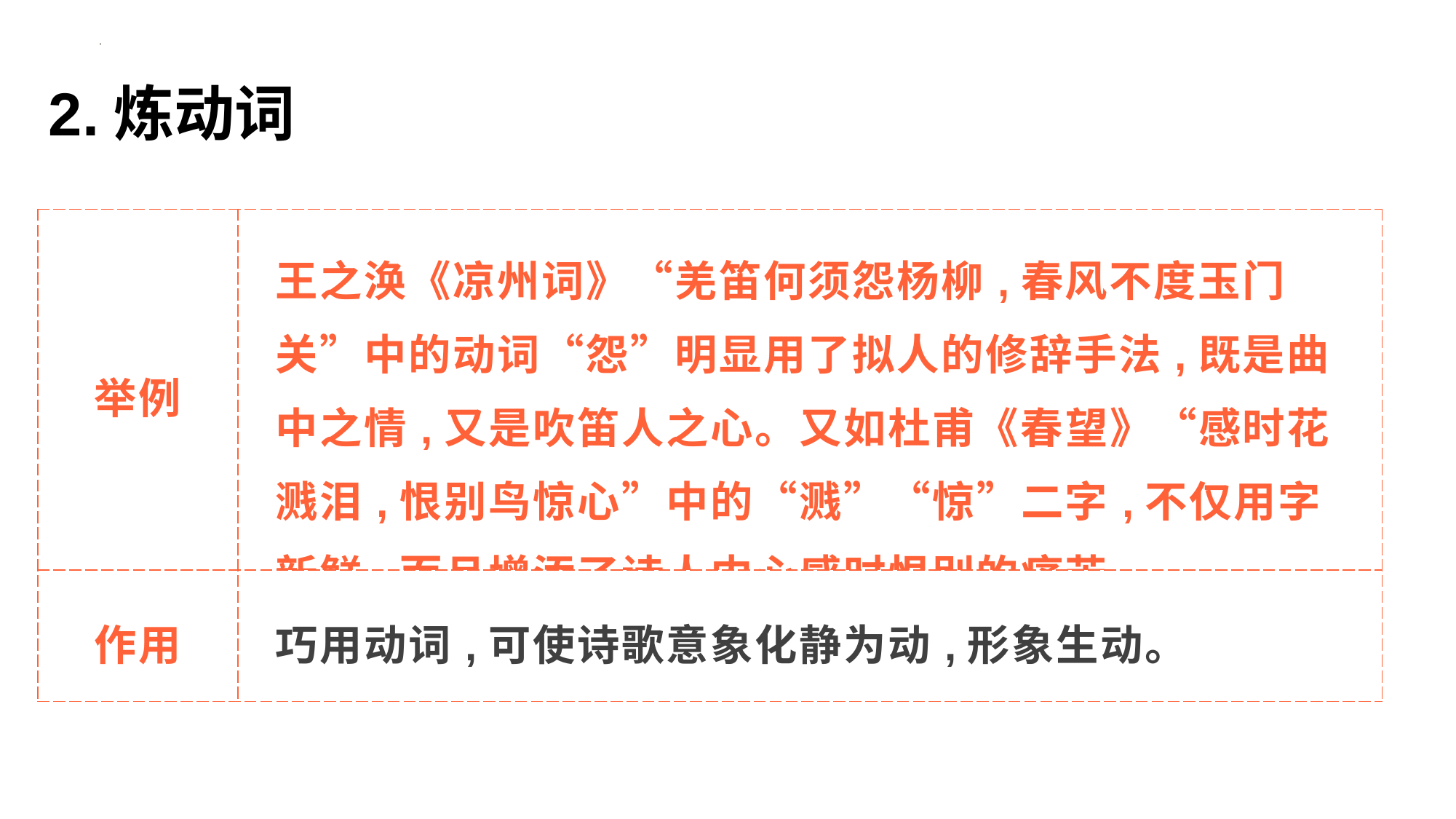

2.炼动词
| 举例 | 王之涣《凉州词》“羌笛何须怨杨柳,春风不度玉门关”中的动词“怨”明显用了拟人的修辞手法,既是曲中之情,又是吹笛人之心。又如杜甫《春望》“感时花溅泪,恨别鸟惊心”中的“溅”“惊”二字,不仅用字新鲜,而且增添了诗人内心感时恨别的痛苦。 |
| --- | --- |
| 作用 | 巧用动词,可使诗歌意象化静为动,形象生动。 |